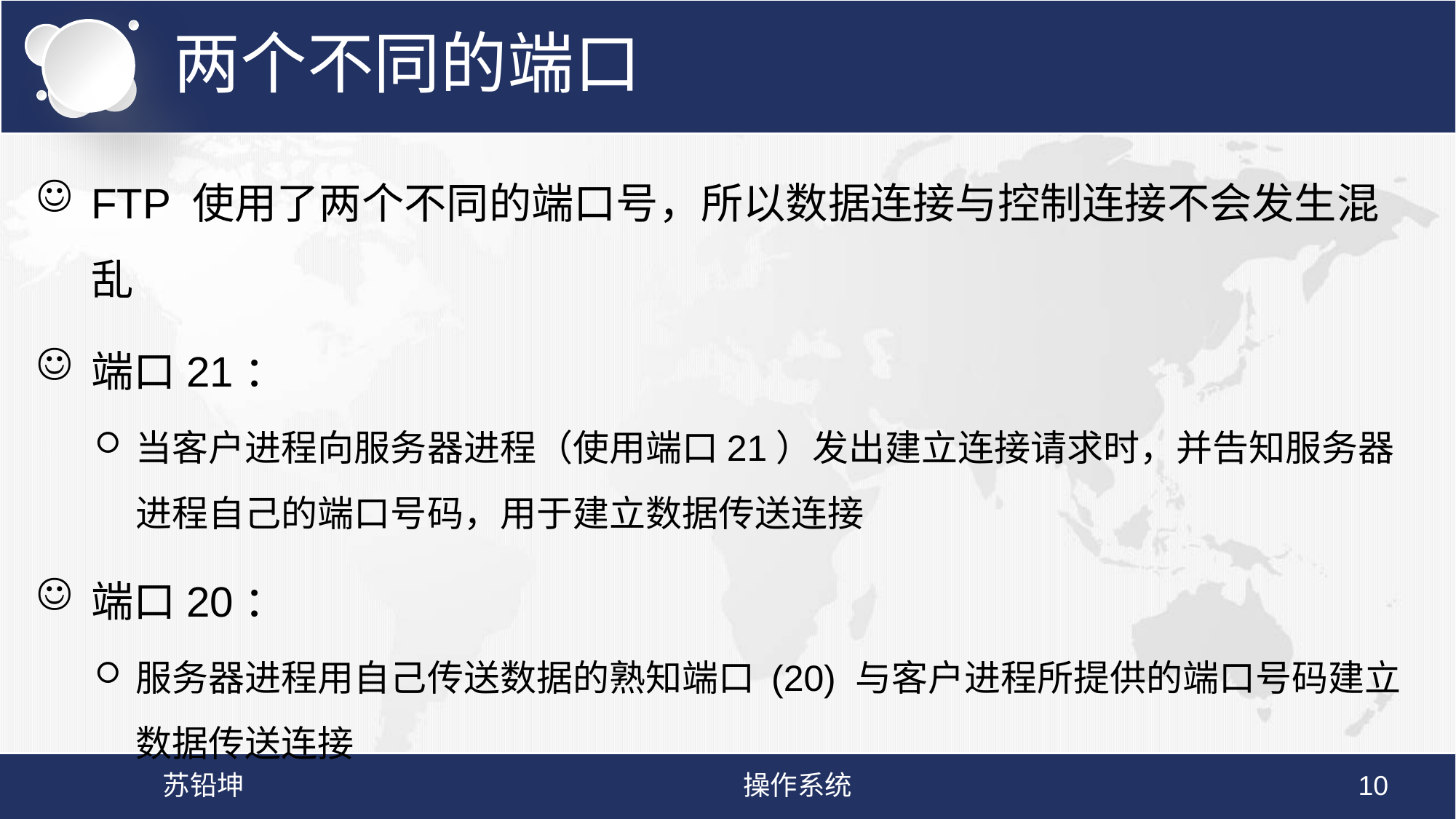

# 两个不同的端口

FTP 使用了两个不同的端口号，所以数据连接与控制连接不会发生混乱
端口21：
当客户进程向服务器进程（使用端口21）发出建立连接请求时，并告知服务器进程自己的端口号码，用于建立数据传送连接
端口20：
服务器进程用自己传送数据的熟知端口 (20) 与客户进程所提供的端口号码建立数据传送连接
苏铅坤
操作系统
10